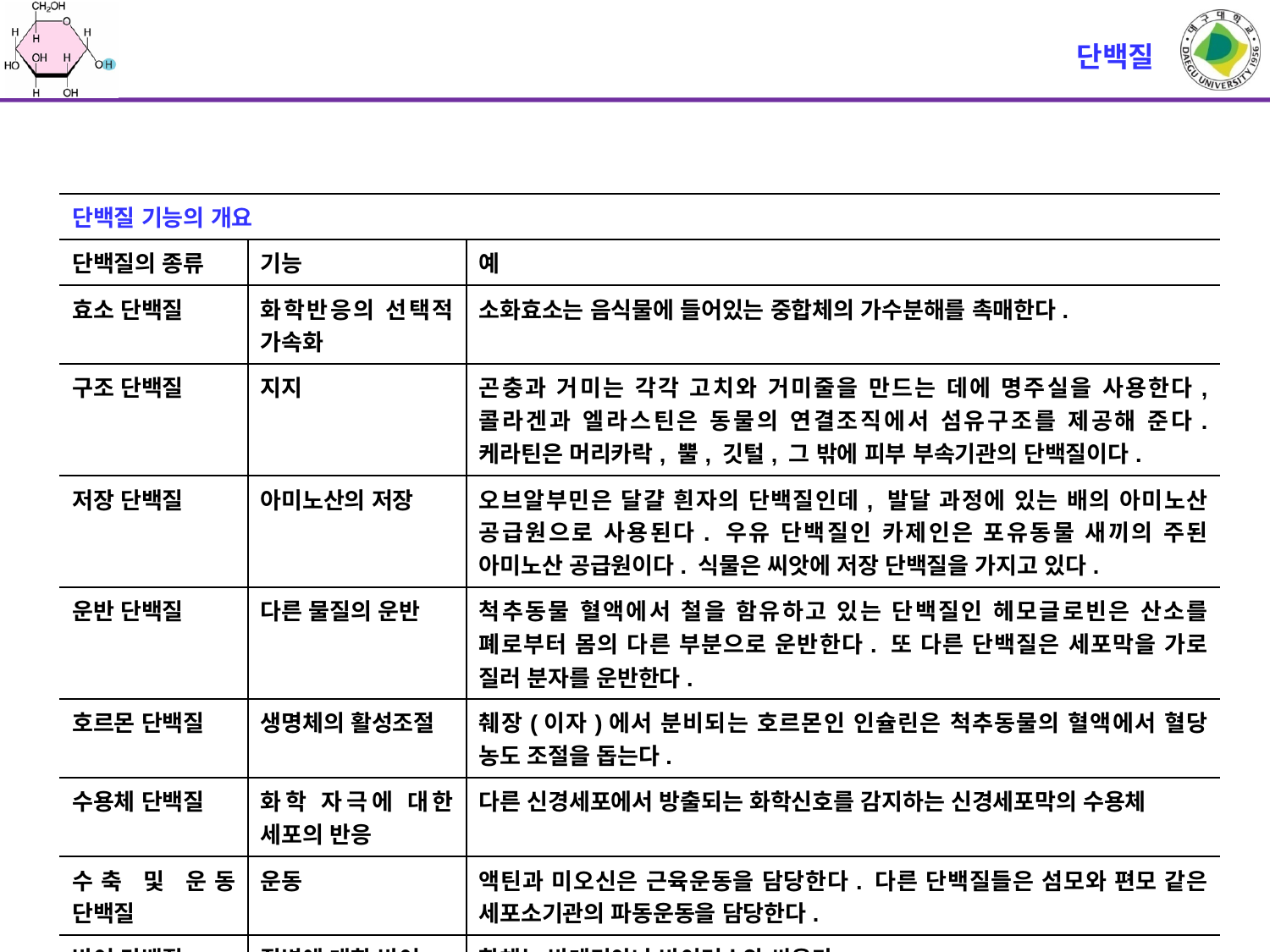

# 단백질
| 단백질 기능의 개요 |  |  |
| --- | --- | --- |
| 단백질의 종류 | 기능 | 예 |
| 효소 단백질 | 화학반응의 선택적 가속화 | 소화효소는 음식물에 들어있는 중합체의 가수분해를 촉매한다. |
| 구조 단백질 | 지지 | 곤충과 거미는 각각 고치와 거미줄을 만드는 데에 명주실을 사용한다, 콜라겐과 엘라스틴은 동물의 연결조직에서 섬유구조를 제공해 준다. 케라틴은 머리카락, 뿔, 깃털, 그 밖에 피부 부속기관의 단백질이다. |
| 저장 단백질 | 아미노산의 저장 | 오브알부민은 달걀 흰자의 단백질인데, 발달 과정에 있는 배의 아미노산 공급원으로 사용된다. 우유 단백질인 카제인은 포유동물 새끼의 주된 아미노산 공급원이다. 식물은 씨앗에 저장 단백질을 가지고 있다. |
| 운반 단백질 | 다른 물질의 운반 | 척추동물 혈액에서 철을 함유하고 있는 단백질인 헤모글로빈은 산소를 폐로부터 몸의 다른 부분으로 운반한다. 또 다른 단백질은 세포막을 가로 질러 분자를 운반한다. |
| 호르몬 단백질 | 생명체의 활성조절 | 췌장(이자)에서 분비되는 호르몬인 인슐린은 척추동물의 혈액에서 혈당 농도 조절을 돕는다. |
| 수용체 단백질 | 화학 자극에 대한 세포의 반응 | 다른 신경세포에서 방출되는 화학신호를 감지하는 신경세포막의 수용체 |
| 수축 및 운동 단백질 | 운동 | 액틴과 미오신은 근육운동을 담당한다. 다른 단백질들은 섬모와 편모 같은 세포소기관의 파동운동을 담당한다. |
| 방어 단백질 | 질병에 대한 방어 | 항체는 박테리아나 바이러스와 싸운다. |